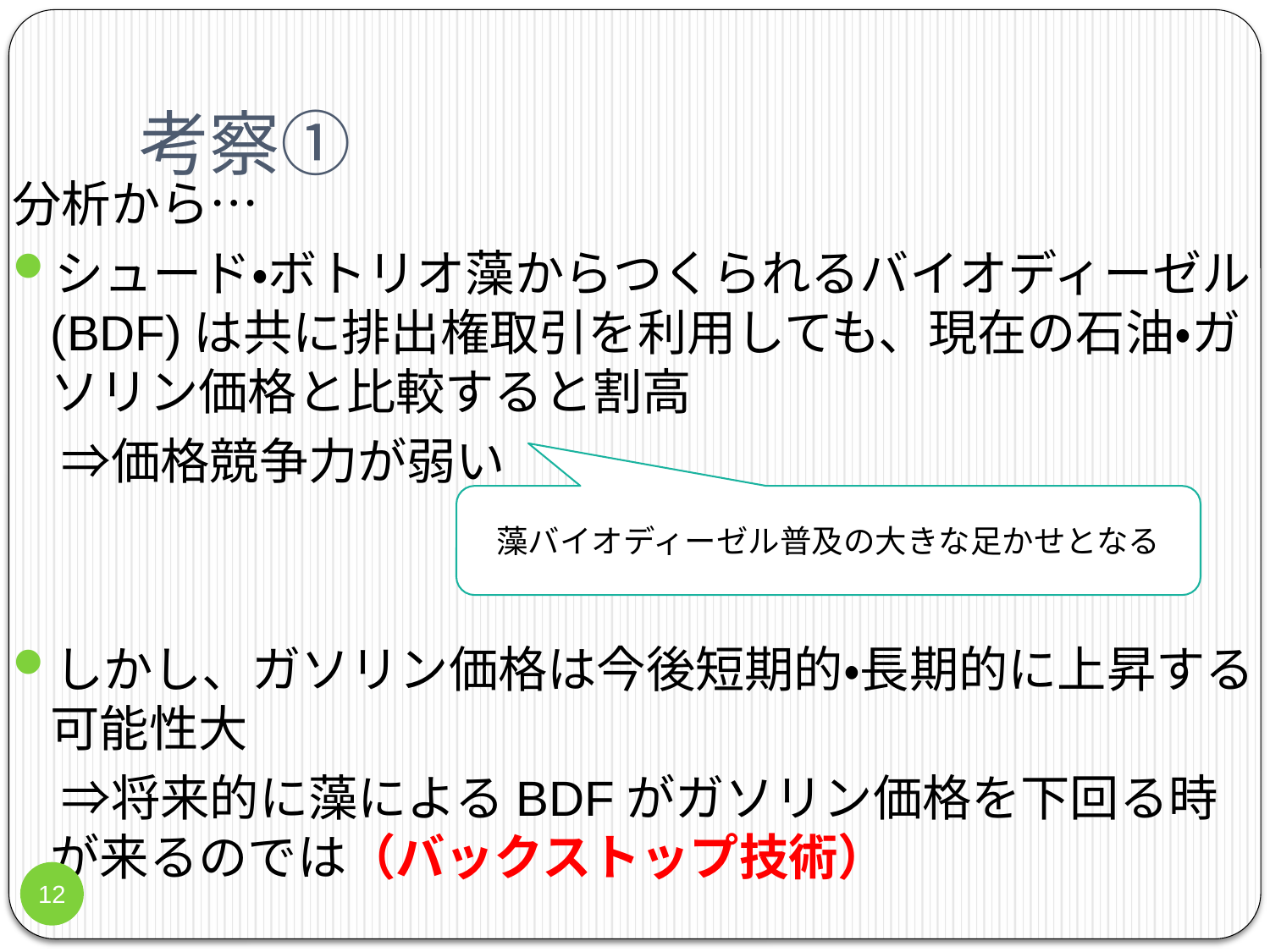

# 考察①
分析から…
シュード・ボトリオ藻からつくられるバイオディーゼル(BDF)は共に排出権取引を利用しても、現在の石油・ガソリン価格と比較すると割高
　⇒価格競争力が弱い

しかし、ガソリン価格は今後短期的・長期的に上昇する可能性大
　⇒将来的に藻によるBDFがガソリン価格を下回る時が来るのでは（バックストップ技術）
藻バイオディーゼル普及の大きな足かせとなる
12